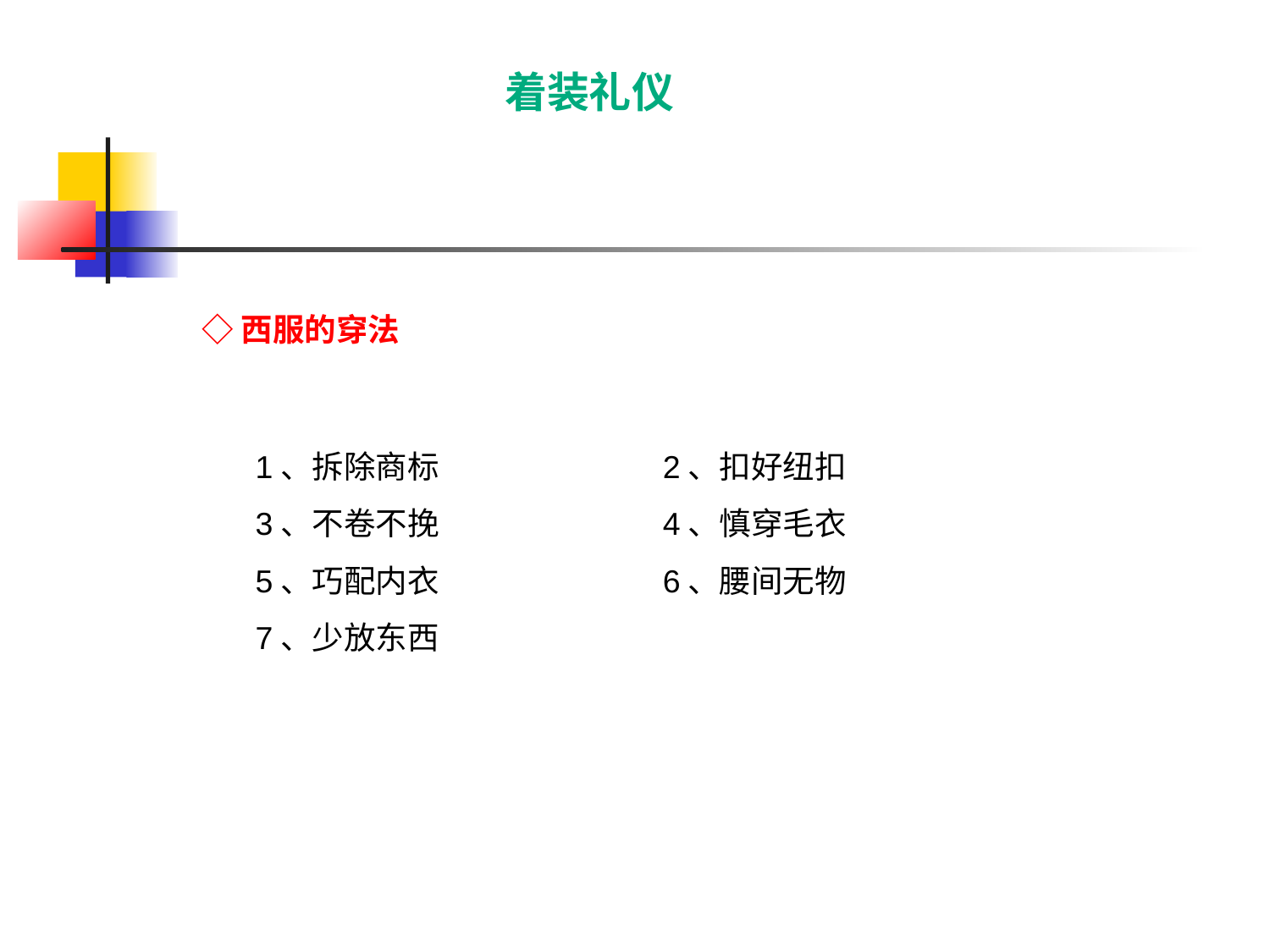

着装礼仪
◇西服的穿法
1、拆除商标                              2、扣好纽扣
3、不卷不挽                              4、慎穿毛衣
5、巧配内衣                              6、腰间无物
7、少放东西